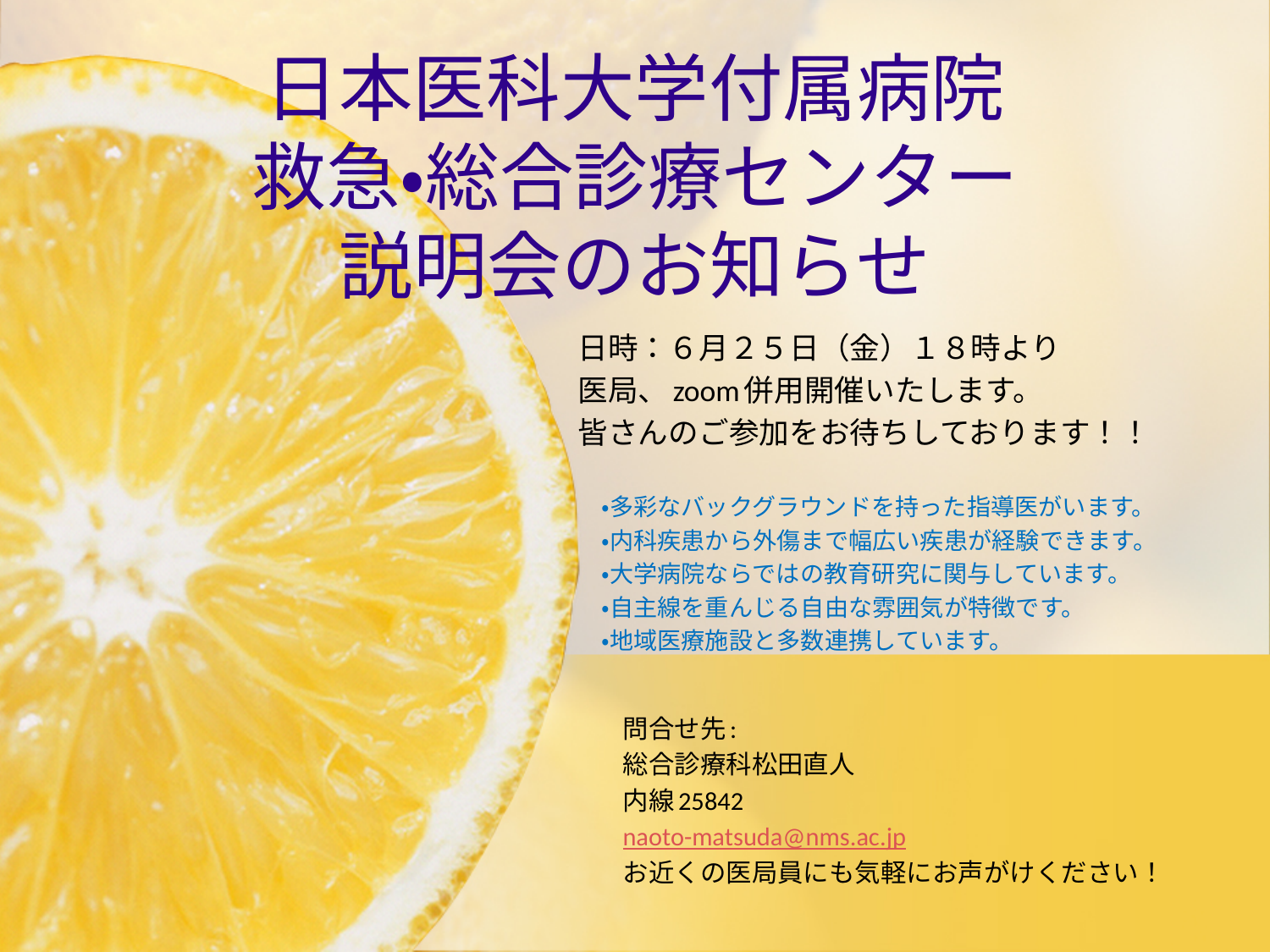

# 日本医科大学付属病院 救急・総合診療センター 説明会のお知らせ
日時：６月２５日（金）１８時より
医局、zoom併用開催いたします。
皆さんのご参加をお待ちしております！！

　・多彩なバックグラウンドを持った指導医がいます。
　・内科疾患から外傷まで幅広い疾患が経験できます。
　・大学病院ならではの教育研究に関与しています。
　・自主線を重んじる自由な雰囲気が特徴です。
　・地域医療施設と多数連携しています。

問合せ先:
総合診療科松田直人
内線25842
naoto-matsuda@nms.ac.jp
お近くの医局員にも気軽にお声がけください！